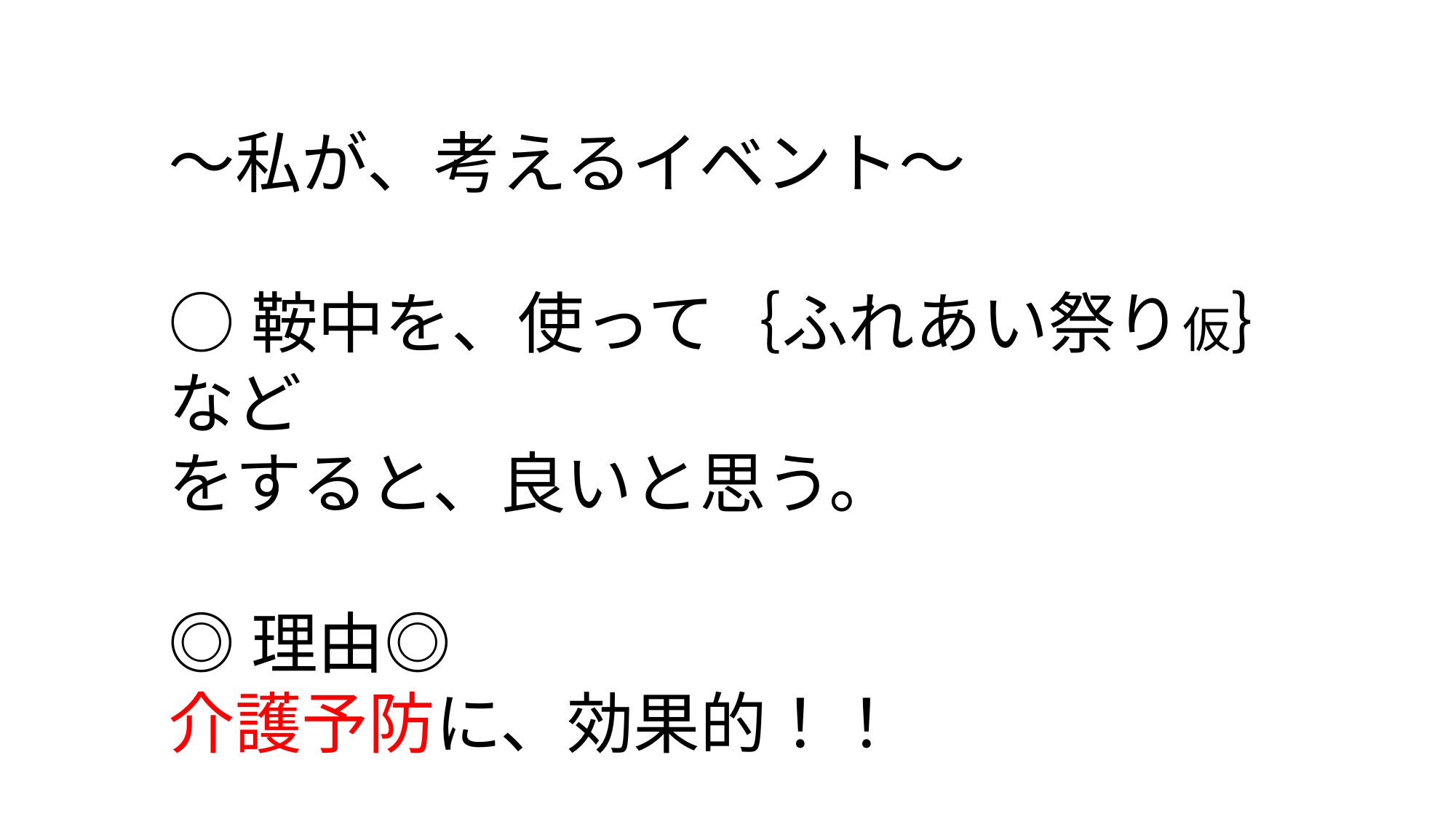

～私が、考えるイベント～

○鞍中を、使って｛ふれあい祭り仮｝など
をすると、良いと思う。

◎理由◎
介護予防に、効果的！！